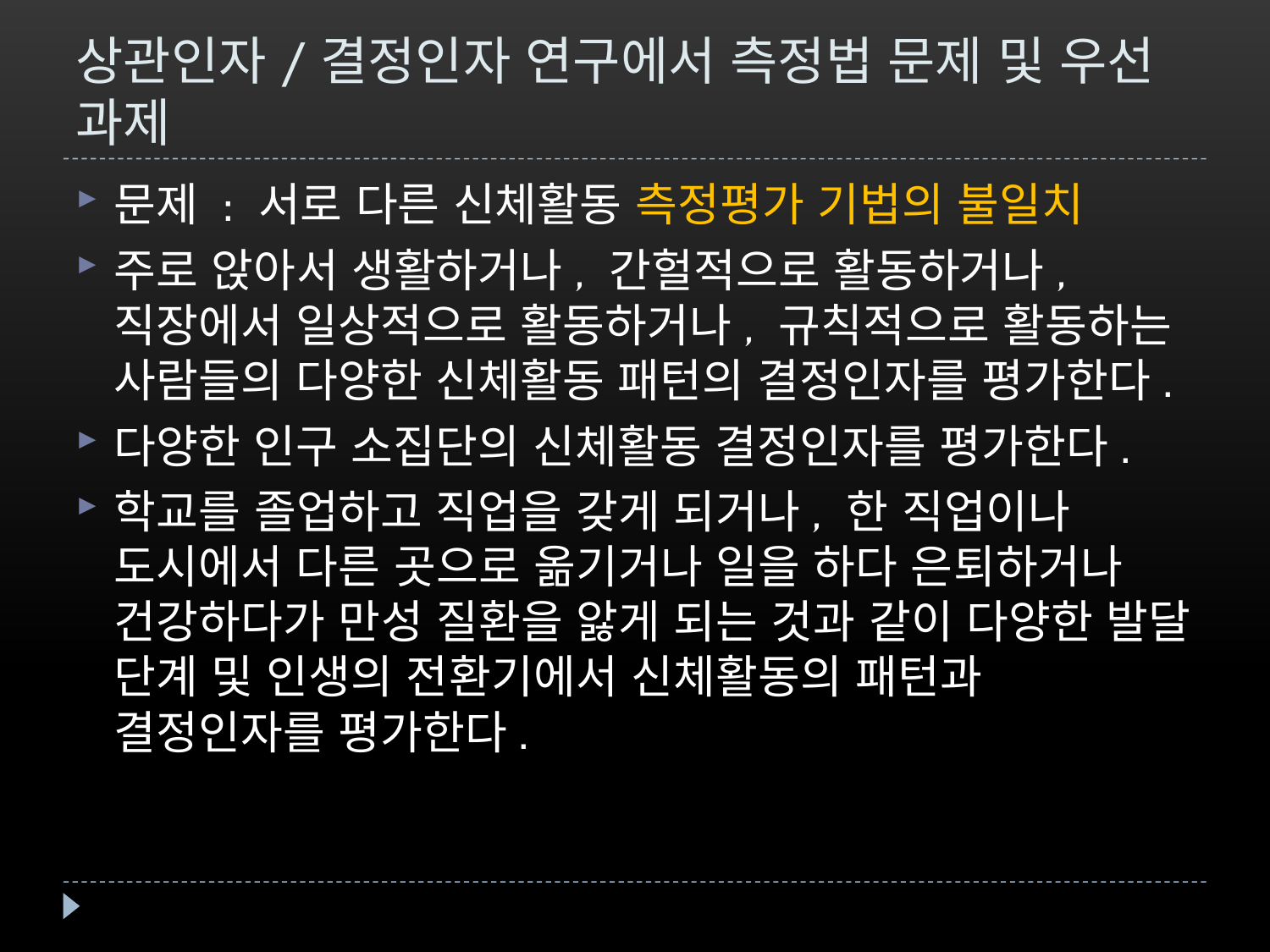

# 상관인자/결정인자 연구에서 측정법 문제 및 우선 과제
문제 : 서로 다른 신체활동 측정평가 기법의 불일치
주로 앉아서 생활하거나, 간헐적으로 활동하거나, 직장에서 일상적으로 활동하거나, 규칙적으로 활동하는 사람들의 다양한 신체활동 패턴의 결정인자를 평가한다.
다양한 인구 소집단의 신체활동 결정인자를 평가한다.
학교를 졸업하고 직업을 갖게 되거나, 한 직업이나 도시에서 다른 곳으로 옮기거나 일을 하다 은퇴하거나 건강하다가 만성 질환을 앓게 되는 것과 같이 다양한 발달 단계 및 인생의 전환기에서 신체활동의 패턴과 결정인자를 평가한다.